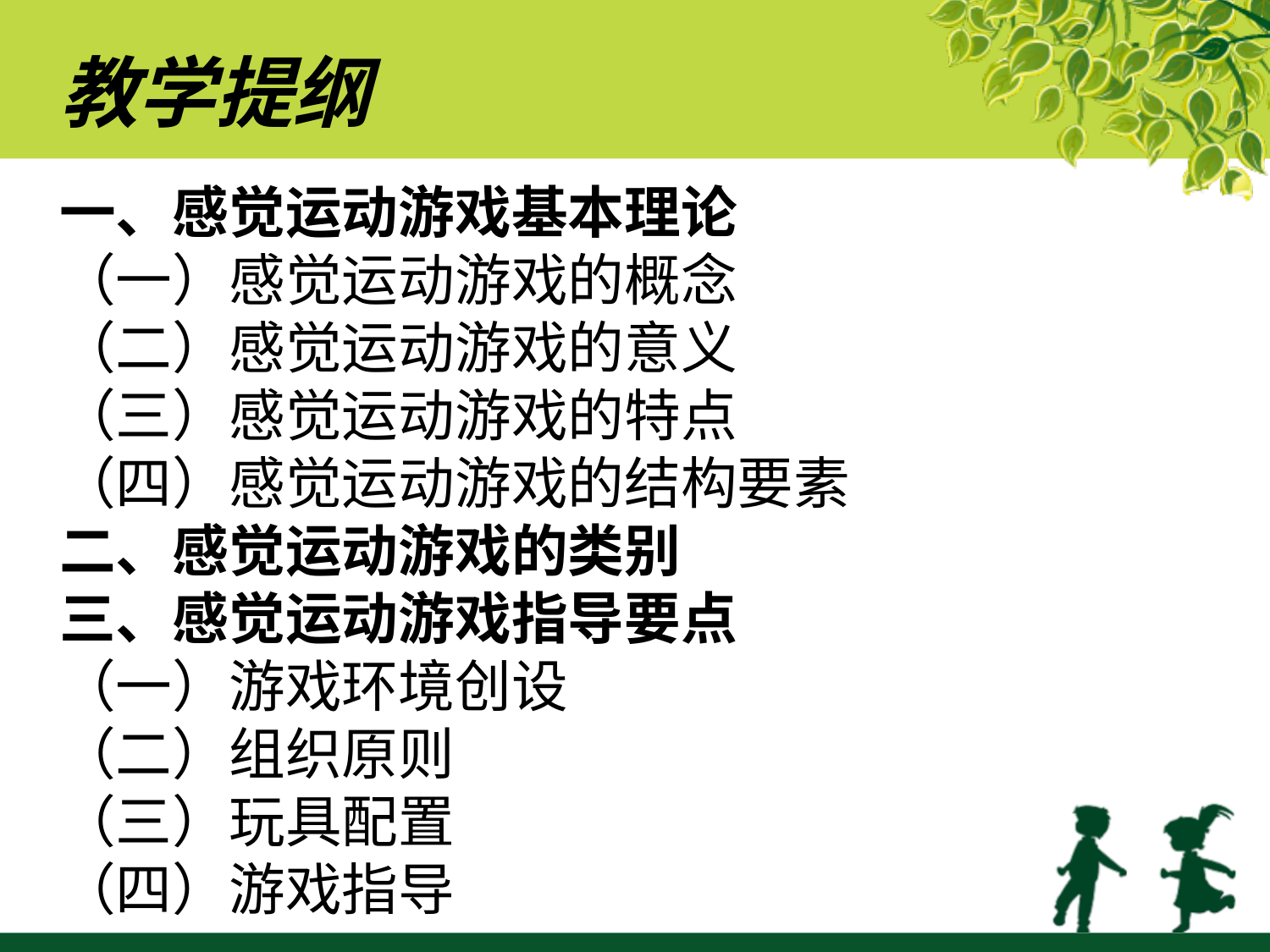

教学提纲
一、感觉运动游戏基本理论
（一）感觉运动游戏的概念
（二）感觉运动游戏的意义
（三）感觉运动游戏的特点
（四）感觉运动游戏的结构要素
二、感觉运动游戏的类别
三、感觉运动游戏指导要点
（一）游戏环境创设
（二）组织原则
（三）玩具配置
（四）游戏指导